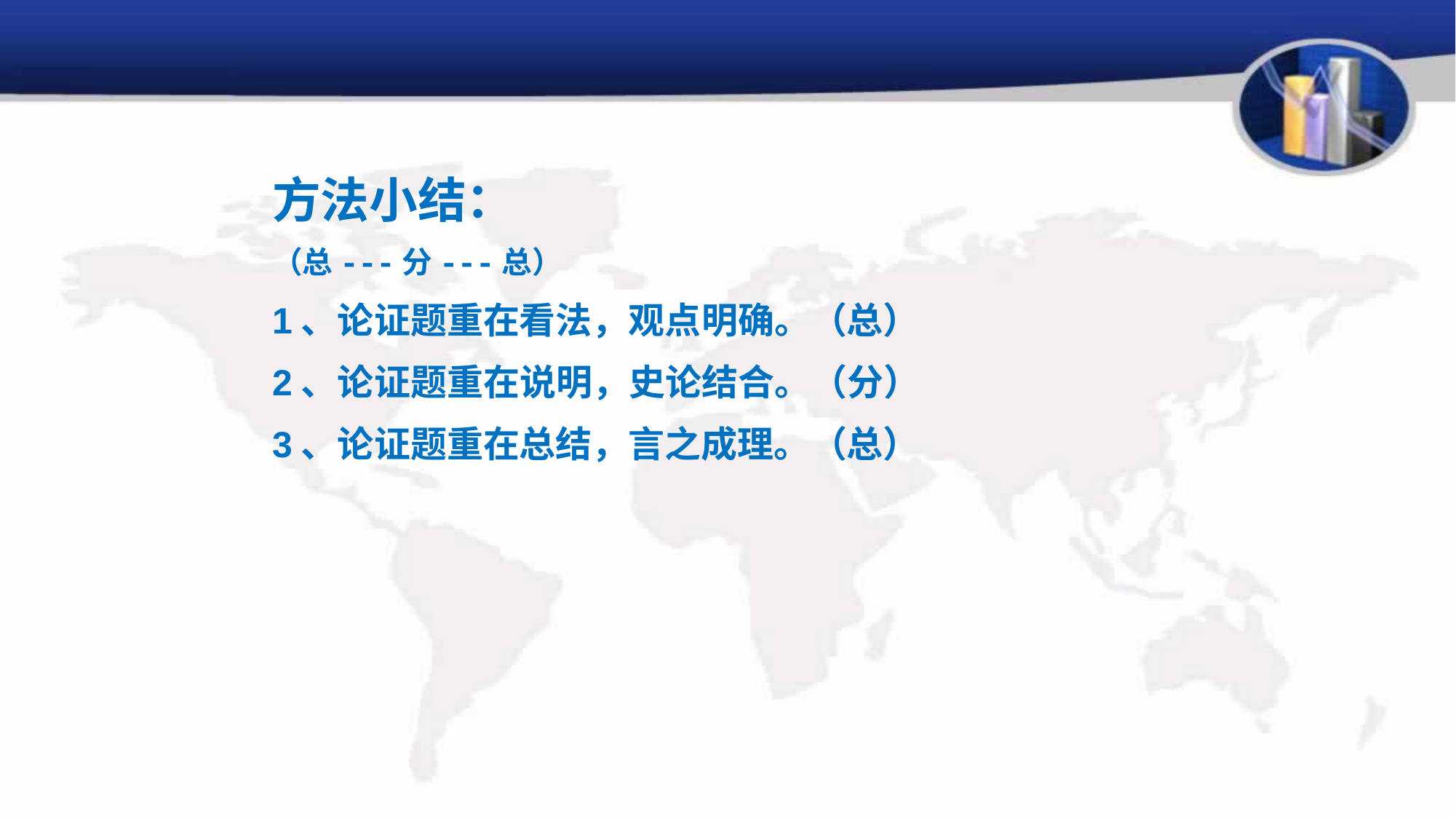

方法小结：
（总---分---总）
1、论证题重在看法，观点明确。（总）
2、论证题重在说明，史论结合。（分）
3、论证题重在总结，言之成理。（总）